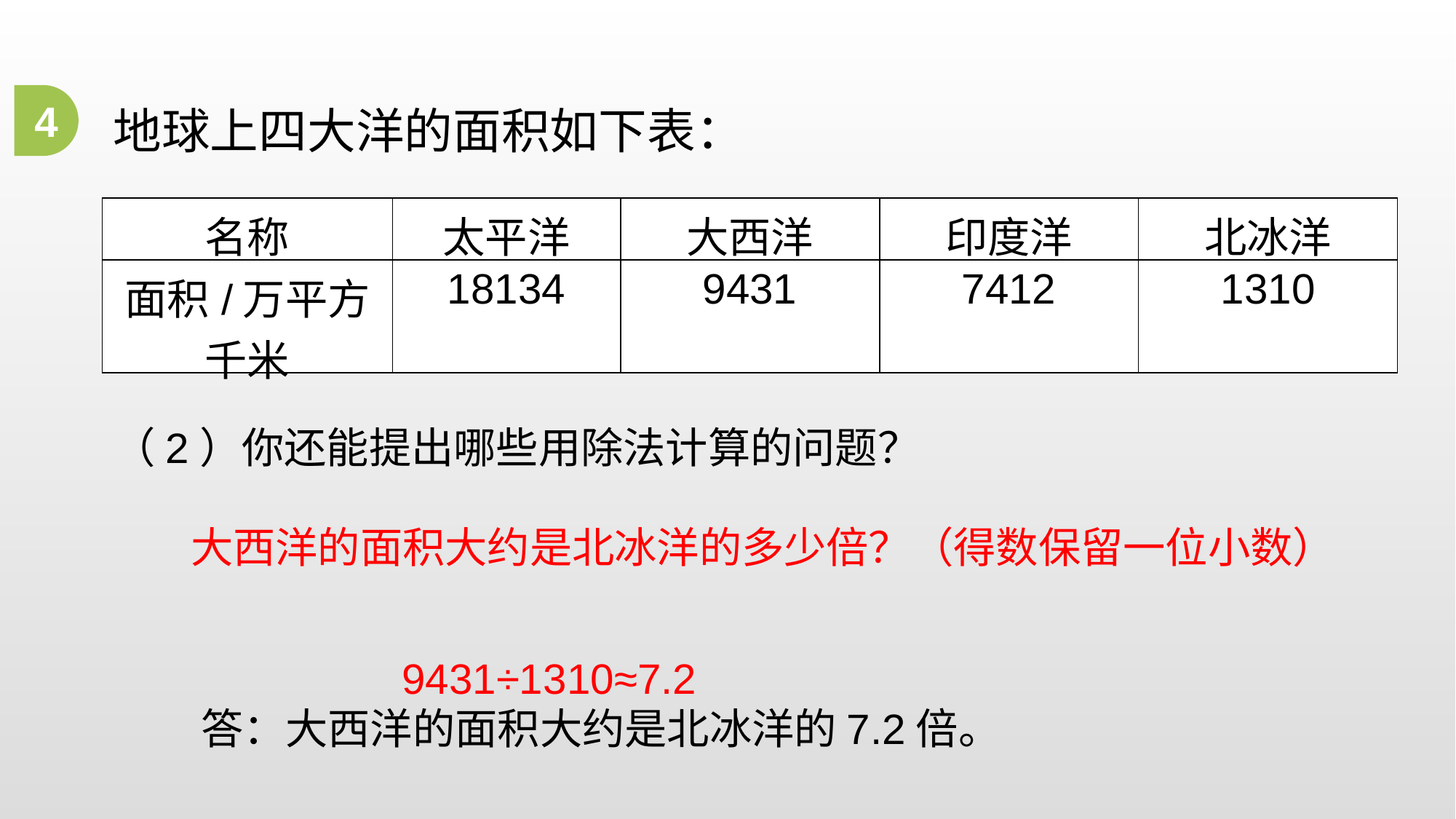

4
地球上四大洋的面积如下表：
| 名称 | 太平洋 | 大西洋 | 印度洋 | 北冰洋 |
| --- | --- | --- | --- | --- |
| 面积/万平方千米 | 18134 | 9431 | 7412 | 1310 |
（2）你还能提出哪些用除法计算的问题？
大西洋的面积大约是北冰洋的多少倍？（得数保留一位小数）
                 9431÷1310≈7.2
答：大西洋的面积大约是北冰洋的7.2倍。